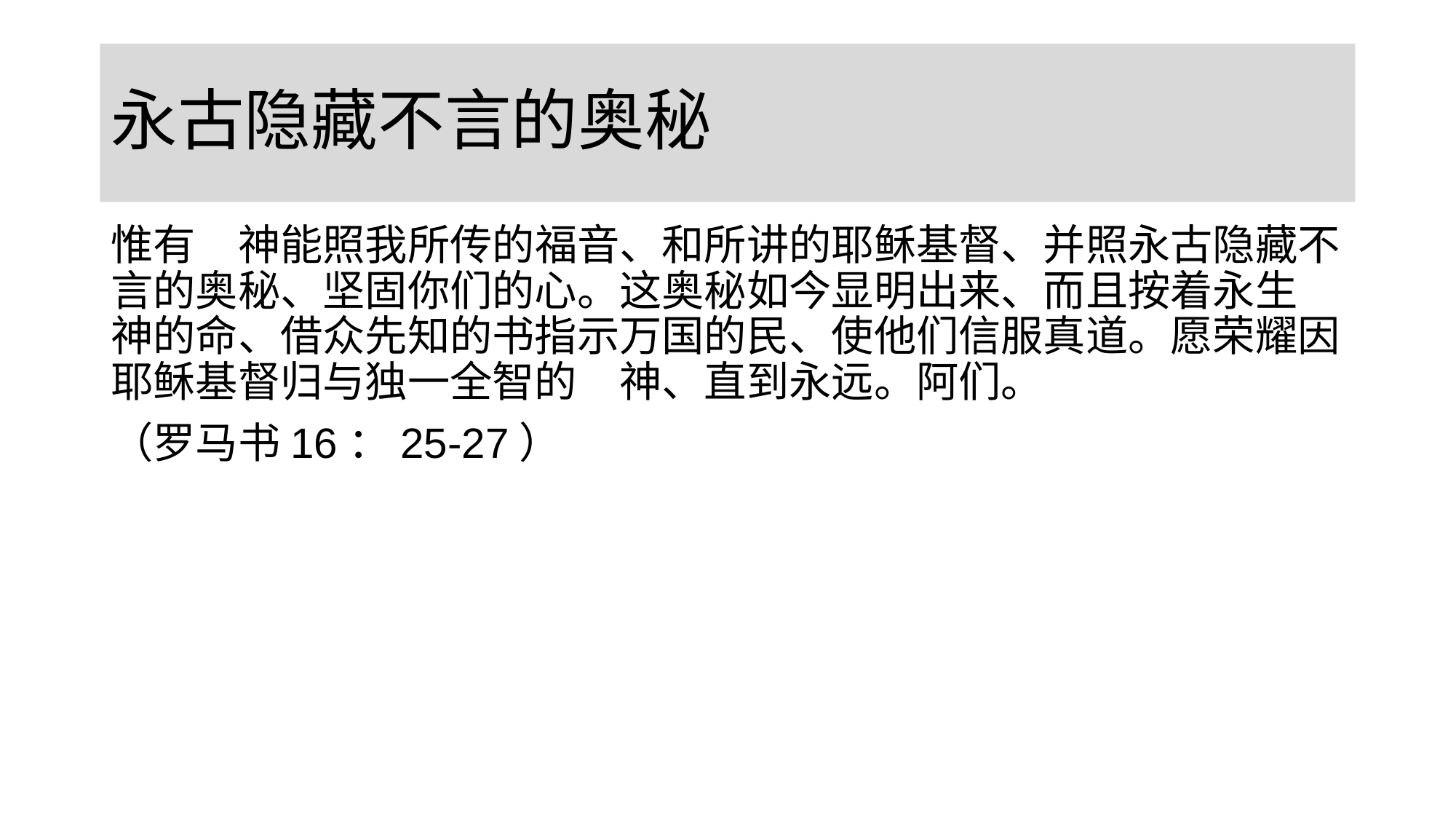

# 永古隐藏不言的奥秘
惟有　神能照我所传的福音、和所讲的耶稣基督、并照永古隐藏不言的奥秘、坚固你们的心。这奥秘如今显明出来、而且按着永生　神的命、借众先知的书指示万国的民、使他们信服真道。愿荣耀因耶稣基督归与独一全智的　神、直到永远。阿们。
（罗马书16：25-27）